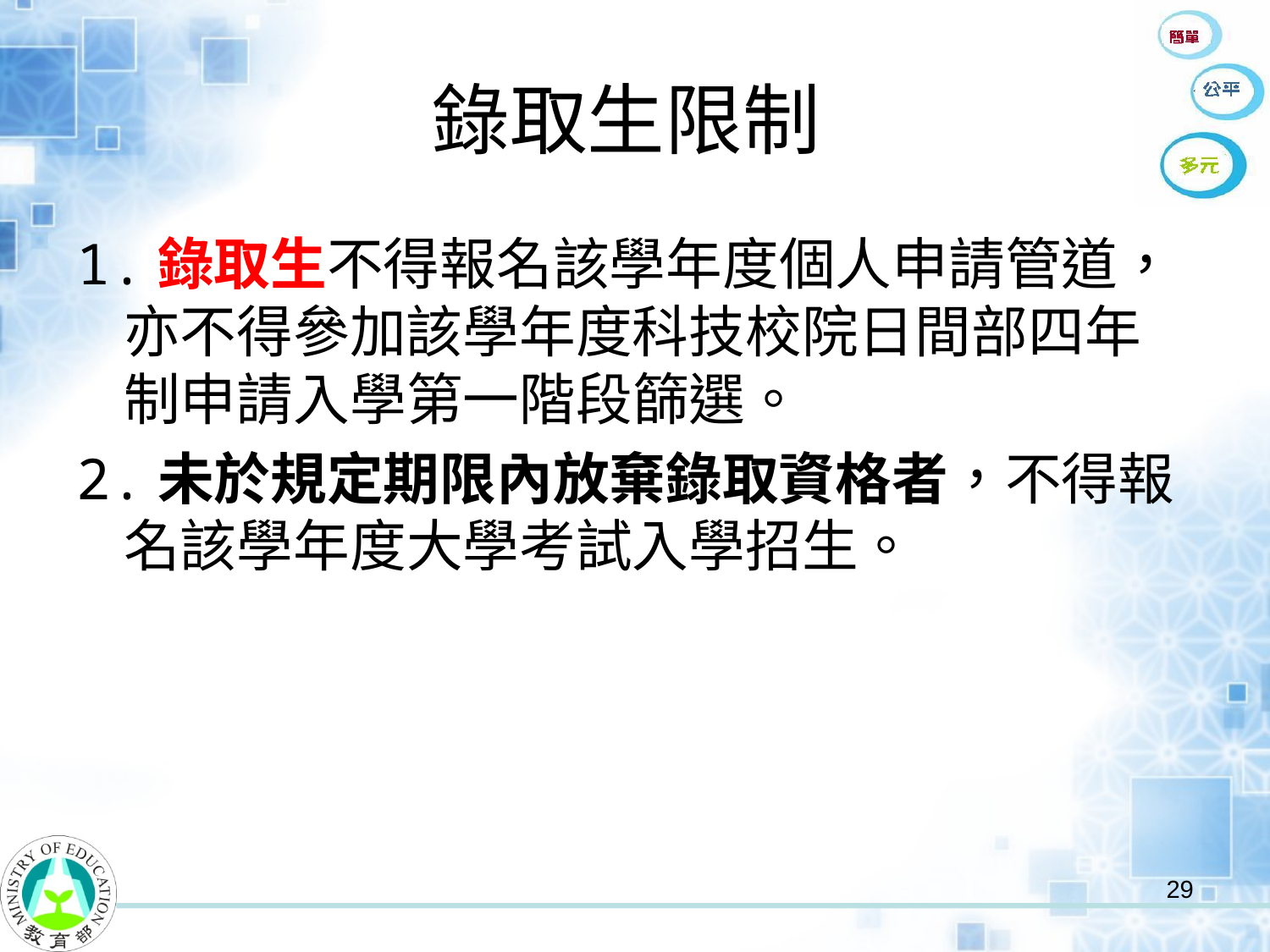

錄取生限制
1.錄取生不得報名該學年度個人申請管道，亦不得參加該學年度科技校院日間部四年制申請入學第一階段篩選。
2.未於規定期限內放棄錄取資格者，不得報名該學年度大學考試入學招生。
29